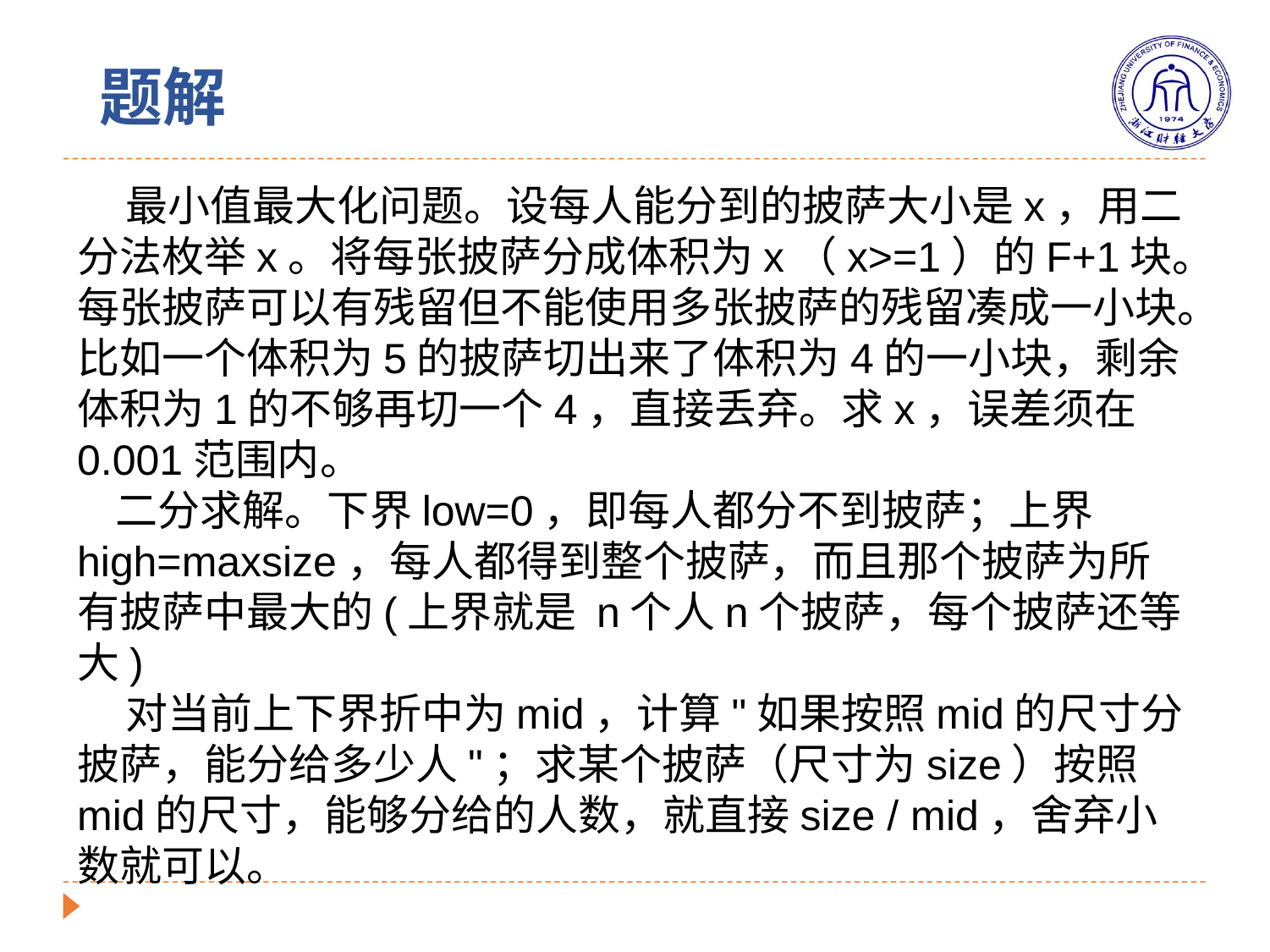

# 题解
    最小值最大化问题。设每人能分到的披萨大小是x，用二分法枚举x。将每张披萨分成体积为x（x>=1）的F+1块。每张披萨可以有残留但不能使用多张披萨的残留凑成一小块。比如一个体积为5的披萨切出来了体积为4的一小块，剩余体积为1的不够再切一个4，直接丢弃。求x，误差须在0.001范围内。
   二分求解。下界low=0，即每人都分不到披萨；上界high=maxsize，每人都得到整个披萨，而且那个披萨为所有披萨中最大的(上界就是 n个人n个披萨，每个披萨还等大)
    对当前上下界折中为mid，计算"如果按照mid的尺寸分披萨，能分给多少人"；求某个披萨（尺寸为size）按照mid的尺寸，能够分给的人数，就直接size / mid，舍弃小数就可以。

68